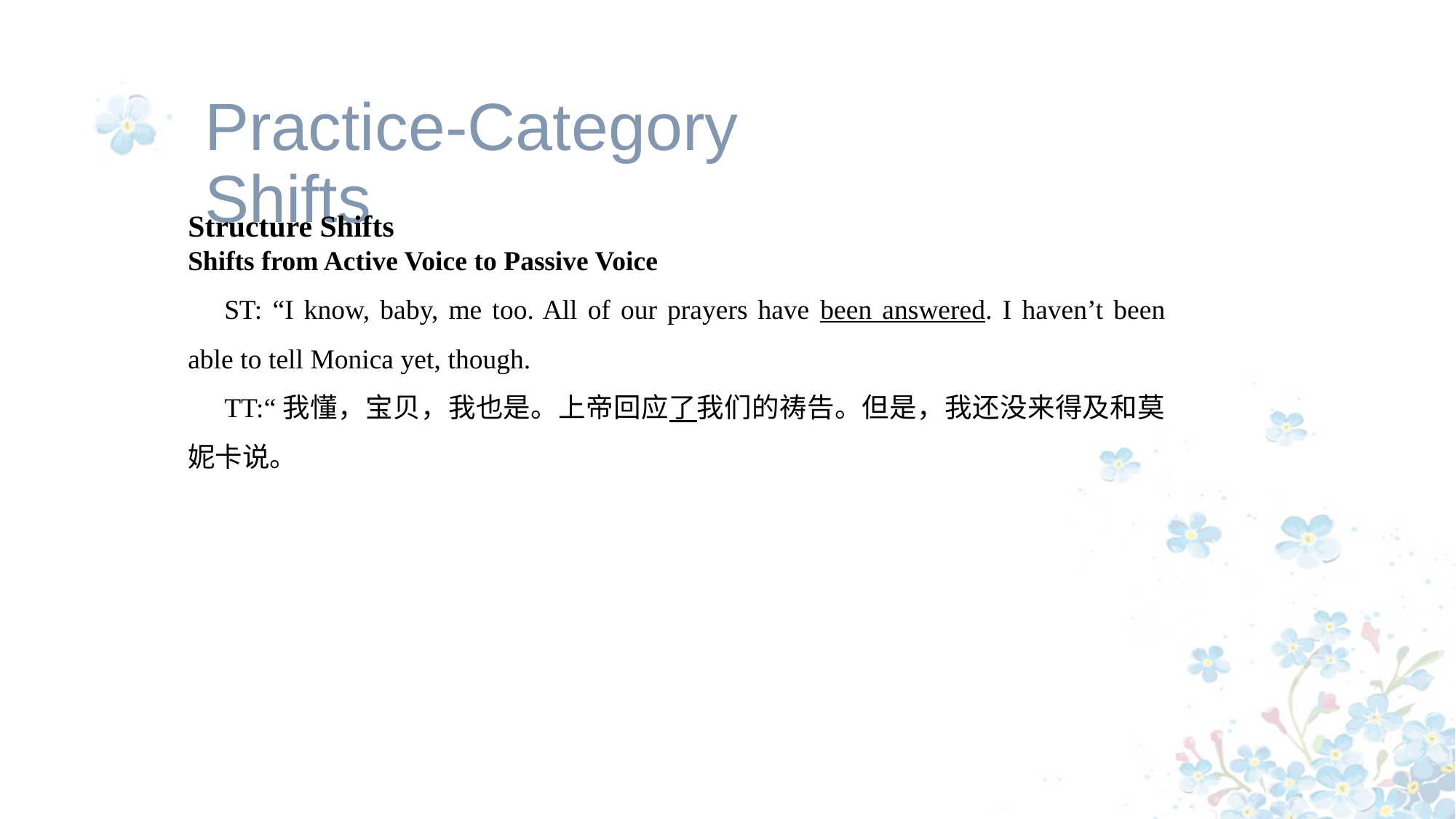

Practice-Category Shifts
Structure Shifts
Shifts from Active Voice to Passive Voice
ST: “I know, baby, me too. All of our prayers have been answered. I haven’t been able to tell Monica yet, though.
TT:“我懂，宝贝，我也是。上帝回应了我们的祷告。但是，我还没来得及和莫妮卡说。